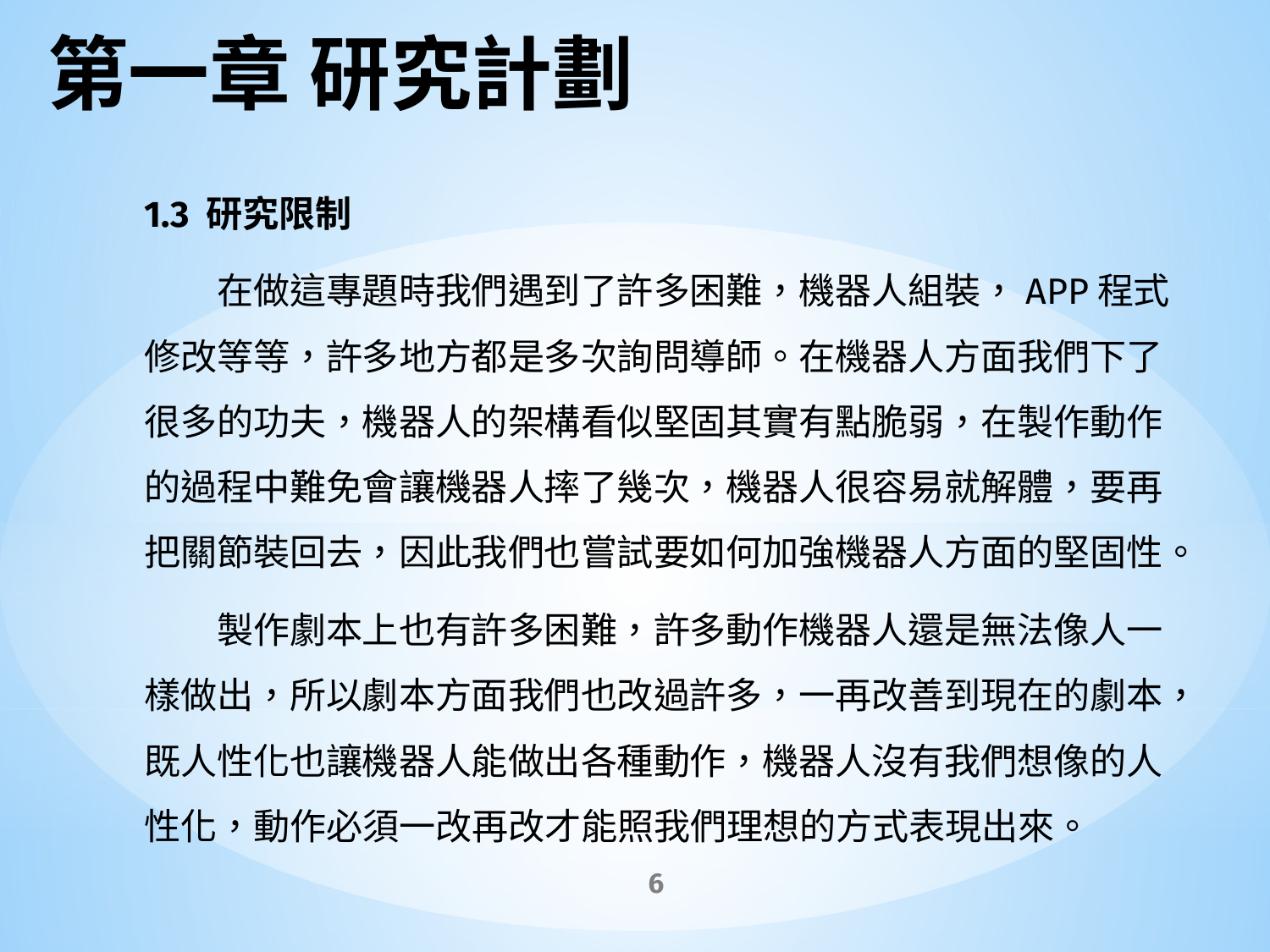

# 第一章 研究計劃
1.3 研究限制
　　在做這專題時我們遇到了許多困難，機器人組裝，APP程式修改等等，許多地方都是多次詢問導師。在機器人方面我們下了很多的功夫，機器人的架構看似堅固其實有點脆弱，在製作動作的過程中難免會讓機器人摔了幾次，機器人很容易就解體，要再把關節裝回去，因此我們也嘗試要如何加強機器人方面的堅固性。
　　製作劇本上也有許多困難，許多動作機器人還是無法像人一樣做出，所以劇本方面我們也改過許多，一再改善到現在的劇本，既人性化也讓機器人能做出各種動作，機器人沒有我們想像的人性化，動作必須一改再改才能照我們理想的方式表現出來。
6